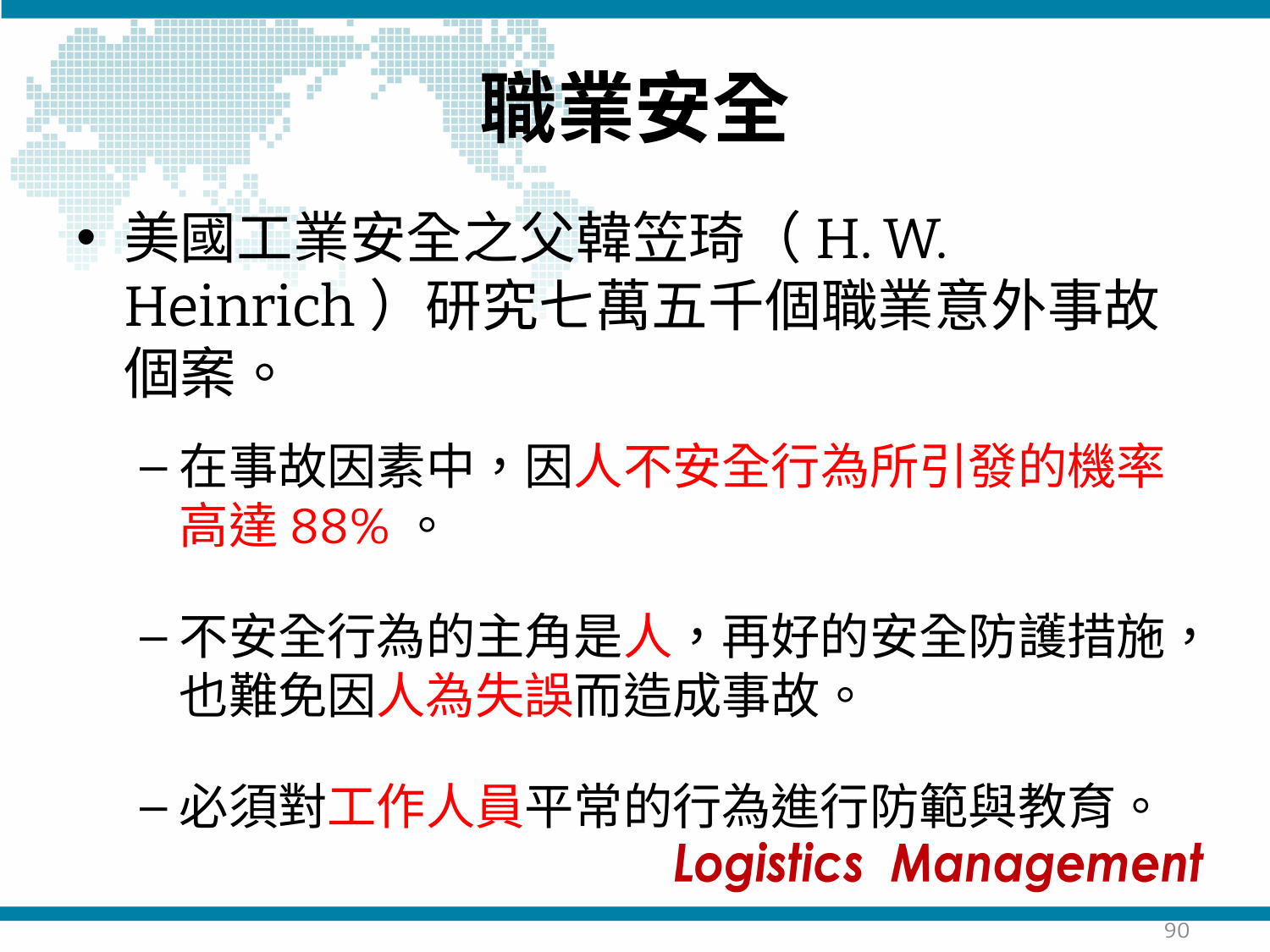

# 職業安全
美國工業安全之父韓笠琦（H. W. Heinrich）研究七萬五千個職業意外事故個案。

在事故因素中，因人不安全行為所引發的機率高達88%。

不安全行為的主角是人，再好的安全防護措施，也難免因人為失誤而造成事故。

必須對工作人員平常的行為進行防範與教育。
90